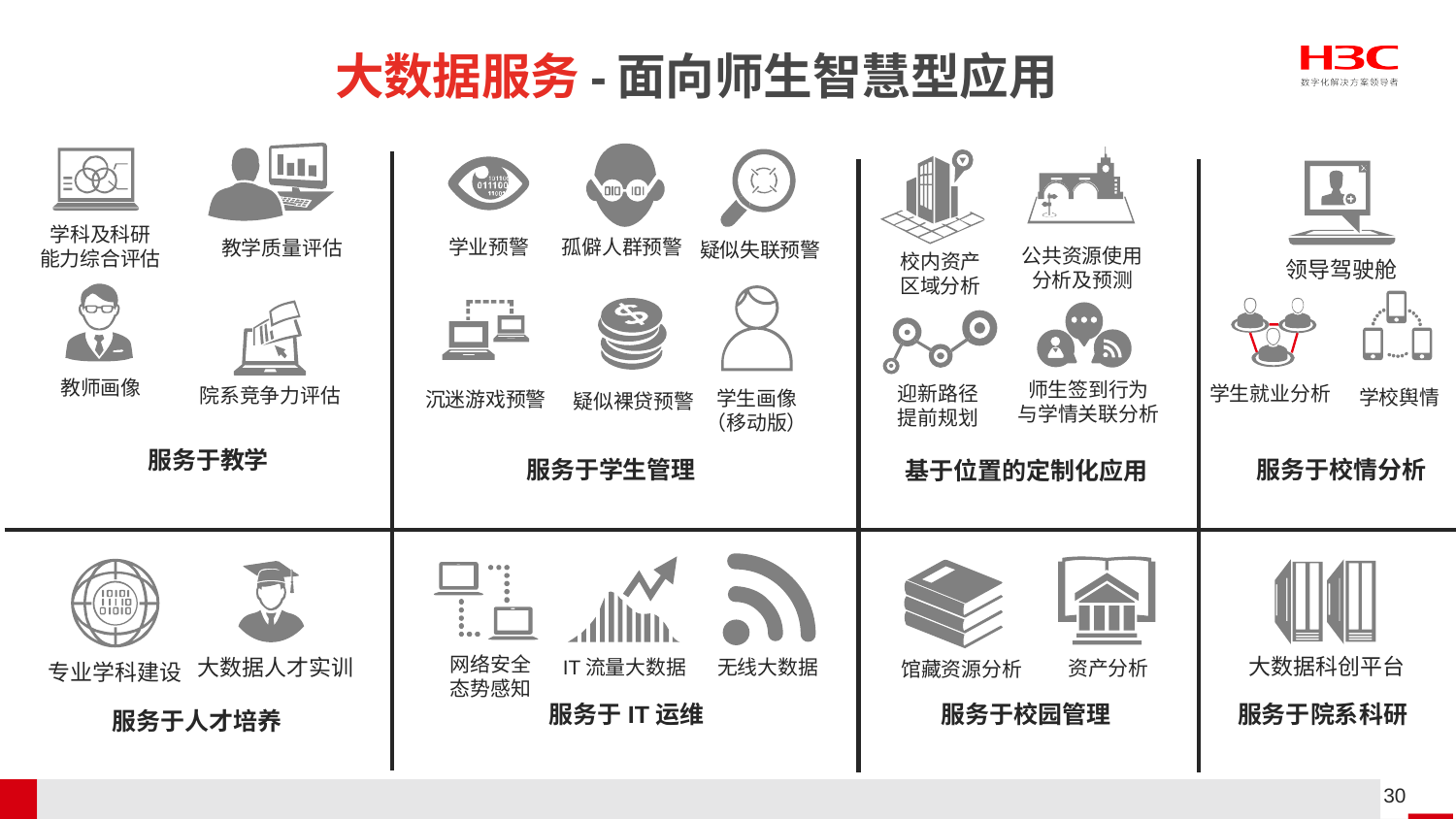

# 大数据服务-面向师生智慧型应用

孤僻人群预警

疑似失联预警

公共资源使用
分析及预测

校内资产
区域分析

学科及科研
能力综合评估

学业预警

领导驾驶舱
教学质量评估

教师画像

学校舆情

疑似裸贷预警

沉迷游戏预警

院系竞争力评估

迎新路径
提前规划

师生签到行为
与学情关联分析
学生就业分析
学生画像
（移动版）
服务于教学
服务于学生管理
服务于校情分析
基于位置的定制化应用

无线大数据

资产分析

IT流量大数据

专业学科建设

大数据科创平台
网络安全
态势感知
大数据人才实训
馆藏资源分析
服务于IT运维
服务于校园管理
服务于院系科研
服务于人才培养